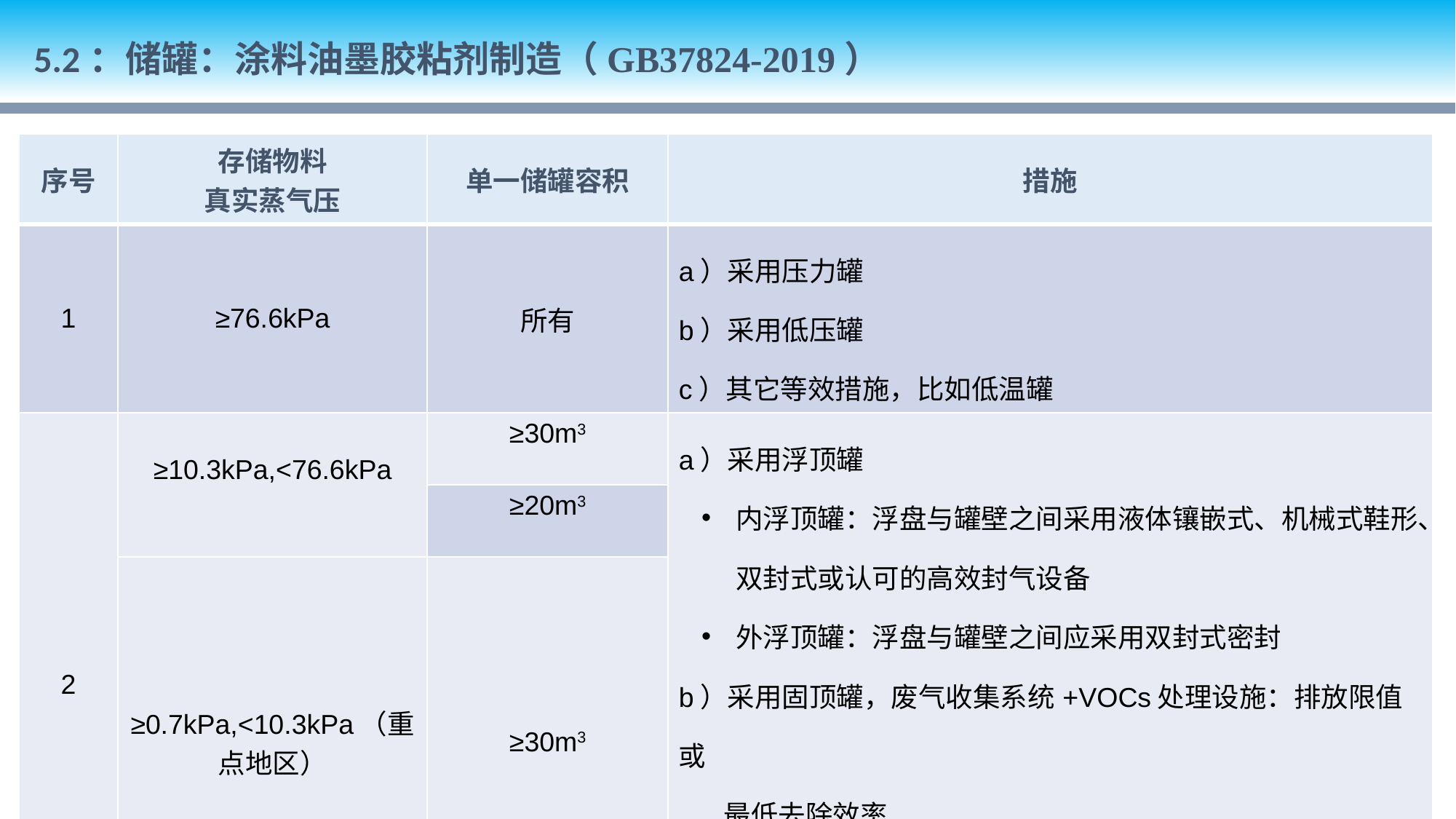

# 5.2：储罐：涂料油墨胶粘剂制造（GB37824-2019）
| 序号 | 存储物料 真实蒸气压 | 单一储罐容积 | 措施 |
| --- | --- | --- | --- |
| 1 | ≥76.6kPa | 所有 | a）采用压力罐 b）采用低压罐 c）其它等效措施，比如低温罐 |
| 2 | ≥10.3kPa,<76.6kPa | ≥30m3 | a）采用浮顶罐 内浮顶罐：浮盘与罐壁之间采用液体镶嵌式、机械式鞋形、双封式或认可的高效封气设备 外浮顶罐：浮盘与罐壁之间应采用双封式密封 b）采用固顶罐，废气收集系统+VOCs处理设施：排放限值或 最低去除效率 c）采用气相平衡系统 d) 其它等效措施. |
|  |  | ≥20m3 |  |
|  | ≥0.7kPa,<10.3kPa（重点地区） | ≥30m3 |  |
82